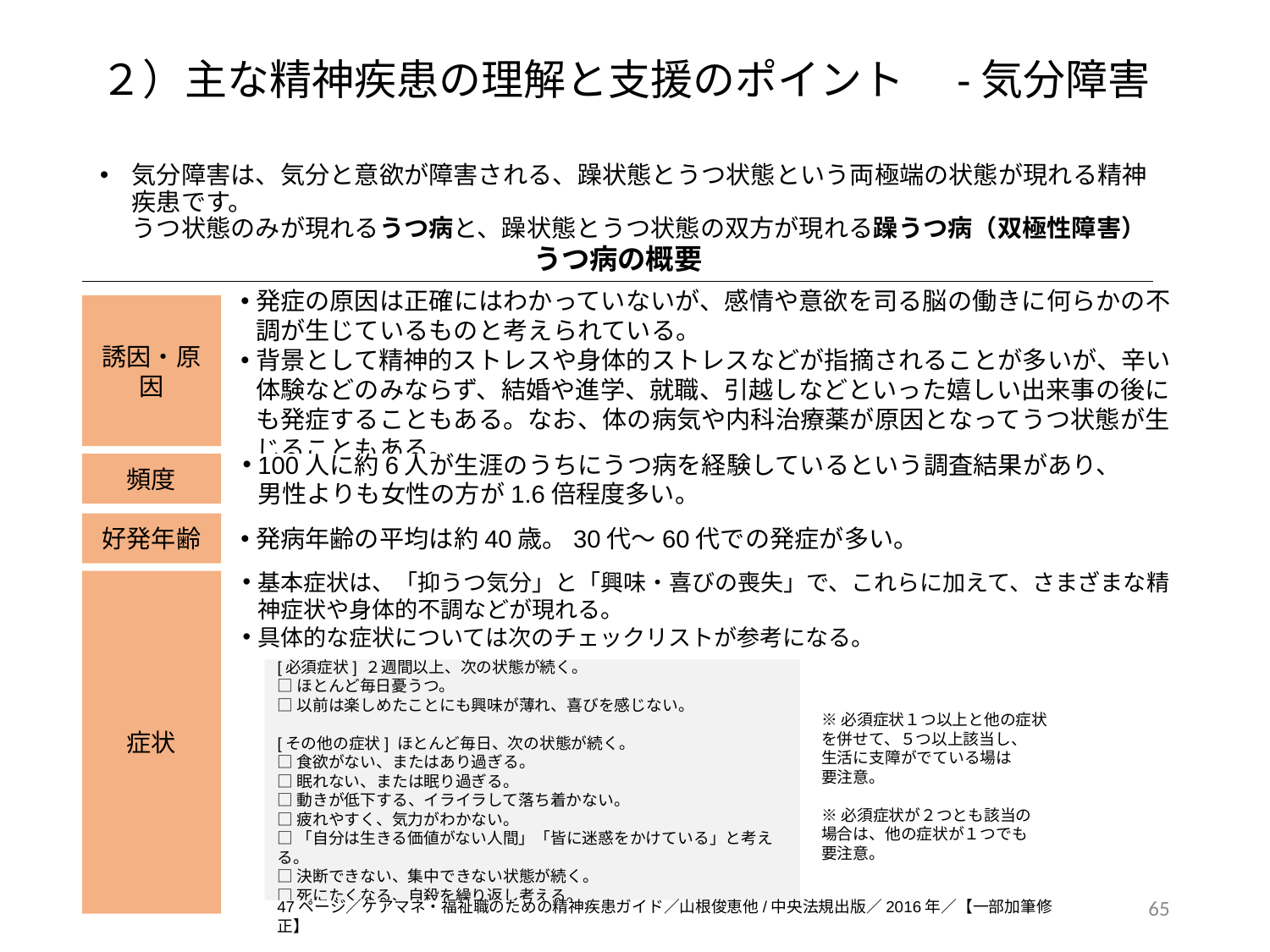

２）主な精神疾患の理解と支援のポイント　-気分障害
気分障害は、気分と意欲が障害される、躁状態とうつ状態という両極端の状態が現れる精神疾患です。
うつ状態のみが現れるうつ病と、躁状態とうつ状態の双方が現れる躁うつ病（双極性障害）とに大きく２分されます。うつ病の概要は以下のとおりです。
うつ病の概要
誘因・原因
発症の原因は正確にはわかっていないが、感情や意欲を司る脳の働きに何らかの不調が生じているものと考えられている。
背景として精神的ストレスや身体的ストレスなどが指摘されることが多いが、辛い体験などのみならず、結婚や進学、就職、引越しなどといった嬉しい出来事の後にも発症することもある。なお、体の病気や内科治療薬が原因となってうつ状態が生じることもある。
100人に約6人が生涯のうちにうつ病を経験しているという調査結果があり、男性よりも女性の方が1.6倍程度多い。
頻度
好発年齢
発病年齢の平均は約40歳。30代～60代での発症が多い。
症状
基本症状は、「抑うつ気分」と「興味・喜びの喪失」で、これらに加えて、さまざまな精神症状や身体的不調などが現れる。
具体的な症状については次のチェックリストが参考になる。

[必須症状] ２週間以上、次の状態が続く。
□ほとんど毎日憂うつ。
□以前は楽しめたことにも興味が薄れ、喜びを感じない。

[その他の症状] ほとんど毎日、次の状態が続く。
□食欲がない、またはあり過ぎる。
□眠れない、または眠り過ぎる。
□動きが低下する、イライラして落ち着かない。
□疲れやすく、気力がわかない。
□「自分は生きる価値がない人間」「皆に迷惑をかけている」と考える。
□決断できない、集中できない状態が続く。
□死にたくなる、自殺を繰り返し考える。
※必須症状１つ以上と他の症状
を併せて、５つ以上該当し、
生活に支障がでている場は
要注意。

※必須症状が２つとも該当の
場合は、他の症状が１つでも
要注意。
65
47ページ／ケアマネ・福祉職のための精神疾患ガイド／山根俊恵他/中央法規出版／2016年／【一部加筆修正】